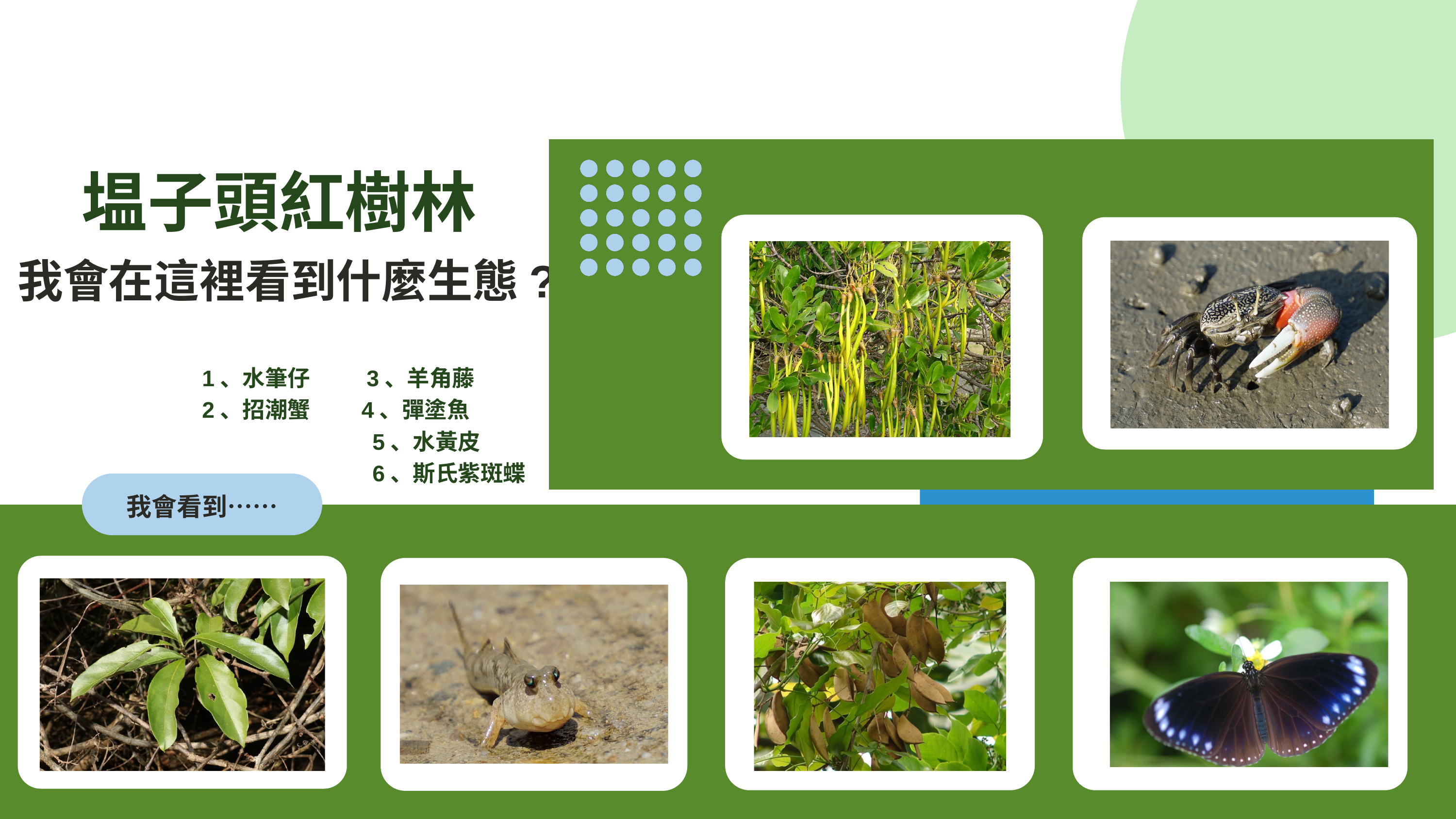

塭子頭紅樹林

Solution:

我會在這裡看到什麼生態?
Repairing drainage systems and building embankments

Replanting trees in upstream areas

1、水筆仔          3、羊角藤
2、招潮蟹         4、彈塗魚
                           5、水黃皮
                           6、斯氏紫斑蝶

Educating the community about disaster preparedness

我會看到……